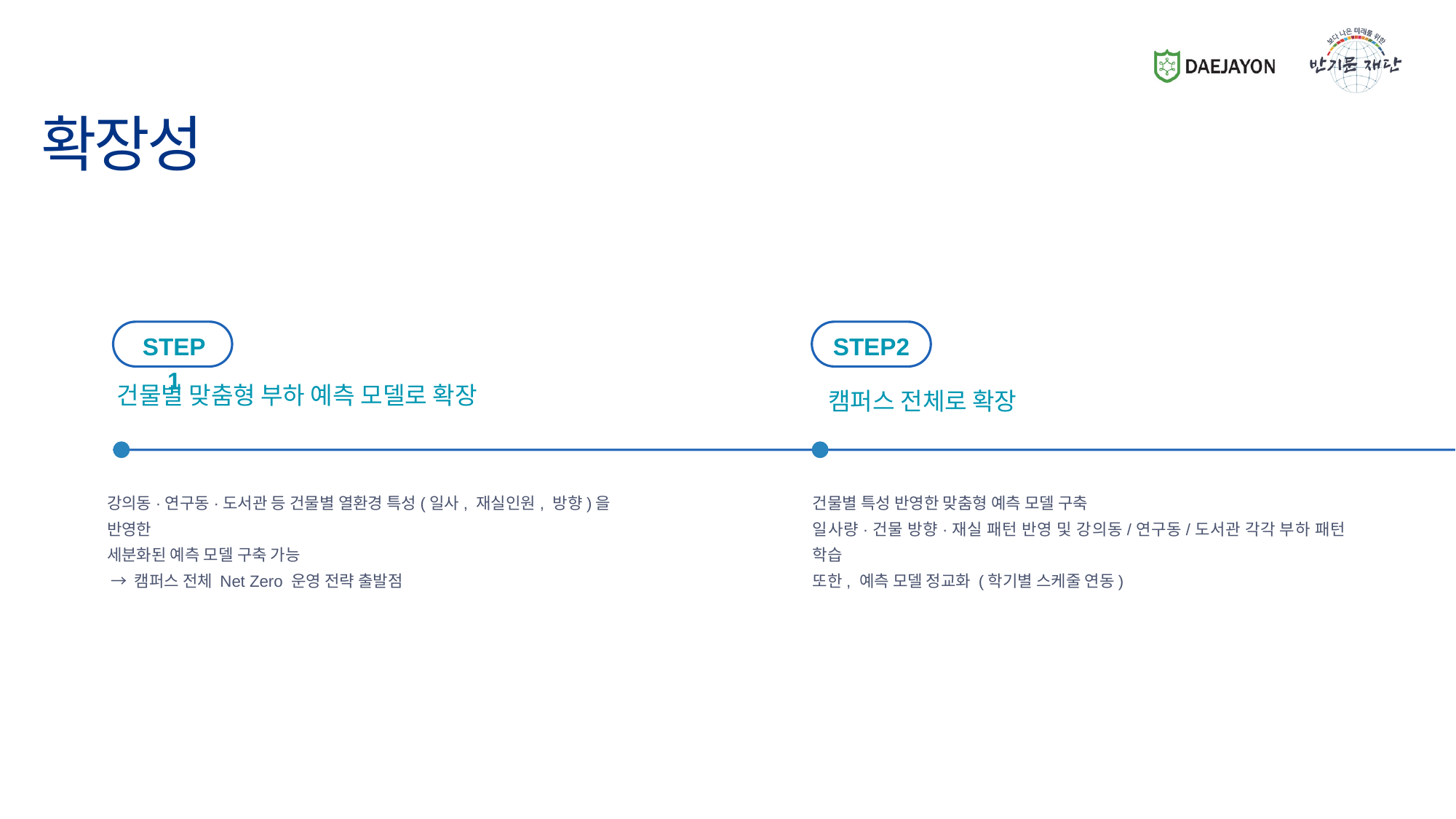

확장성

STEP1
STEP2
건물별 맞춤형 부하 예측 모델로 확장
캠퍼스 전체로 확장

건물별 특성 반영한 맞춤형 예측 모델 구축
일사량·건물 방향·재실 패턴 반영 및 강의동/연구동/도서관 각각 부하 패턴 학습
또한, 예측 모델 정교화 (학기별 스케줄 연동)

강의동·연구동·도서관 등 건물별 열환경 특성(일사, 재실인원, 방향)을 반영한
세분화된 예측 모델 구축 가능
 → 캠퍼스 전체 Net Zero 운영 전략 출발점